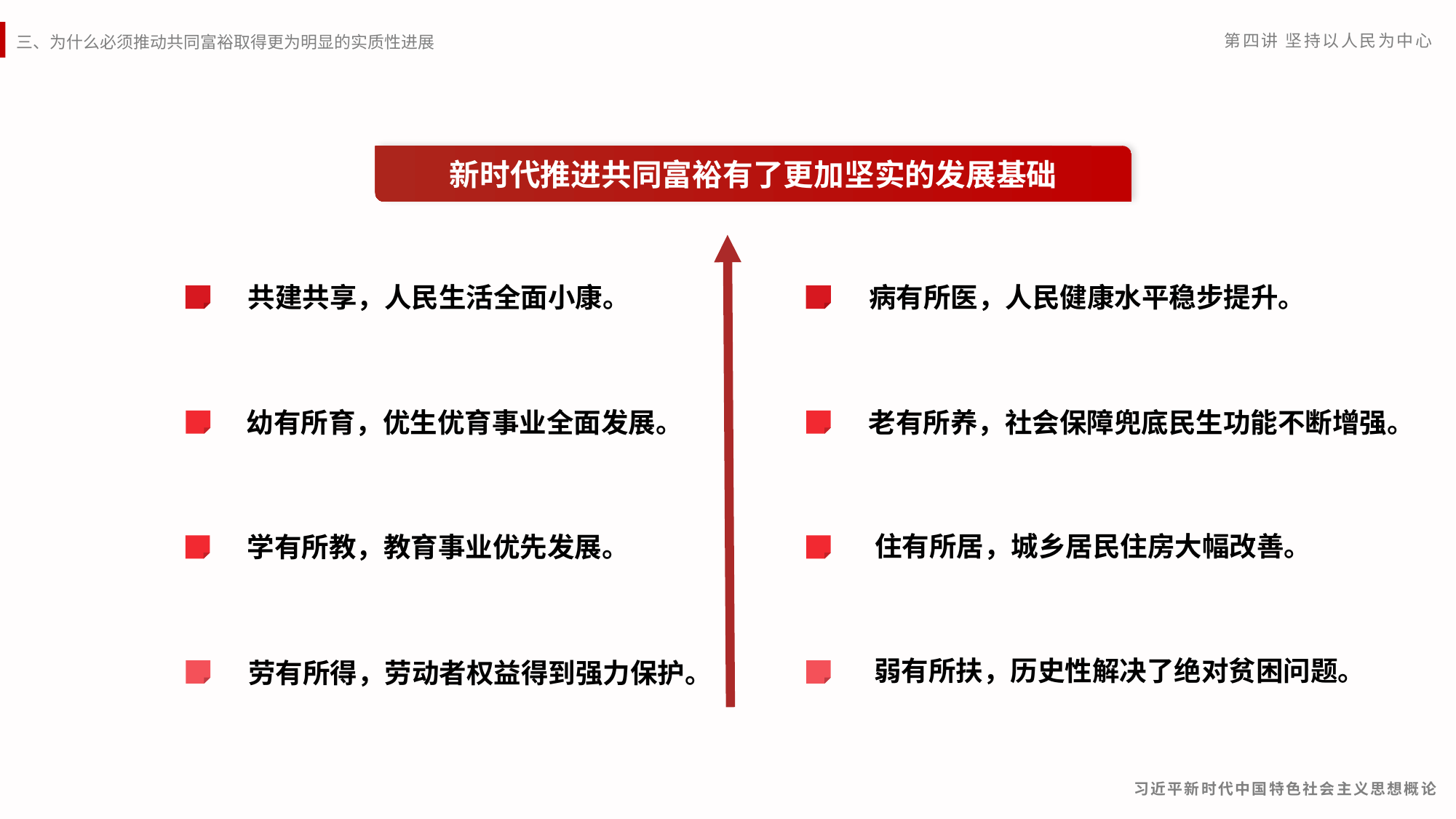

新时代推进共同富裕有了更加坚实的发展基础
共建共享，人民生活全面小康。
病有所医，人民健康水平稳步提升。

幼有所育，优生优育事业全面发展。
老有所养，社会保障兜底民生功能不断增强。

住有所居，城乡居民住房大幅改善。
学有所教，教育事业优先发展。

弱有所扶，历史性解决了绝对贫困问题。
劳有所得，劳动者权益得到强力保护。